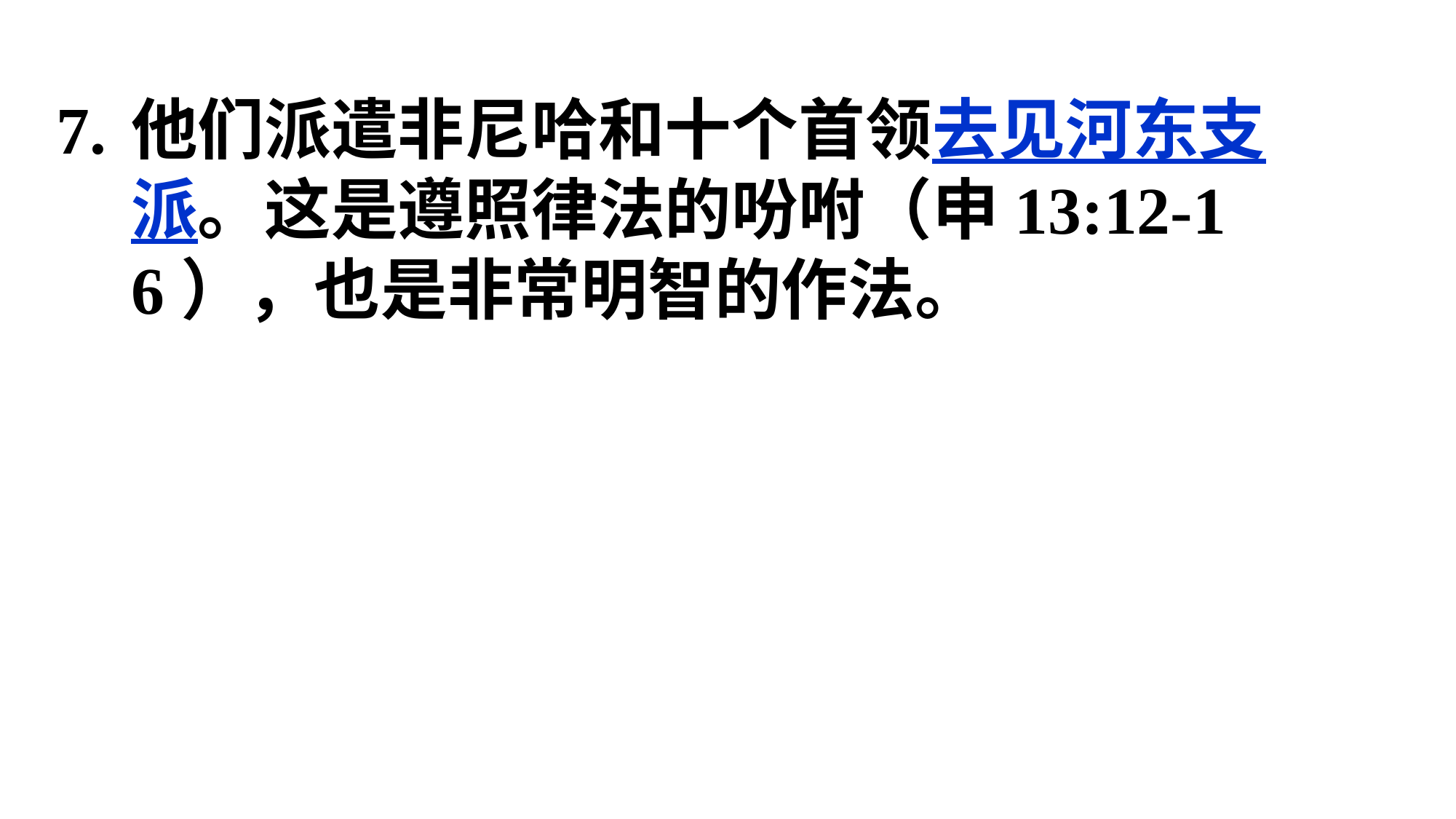

7.	他们派遣非尼哈和十个首领去见河东支派。这是遵照律法的吩咐（申13:12-16），也是非常明智的作法。